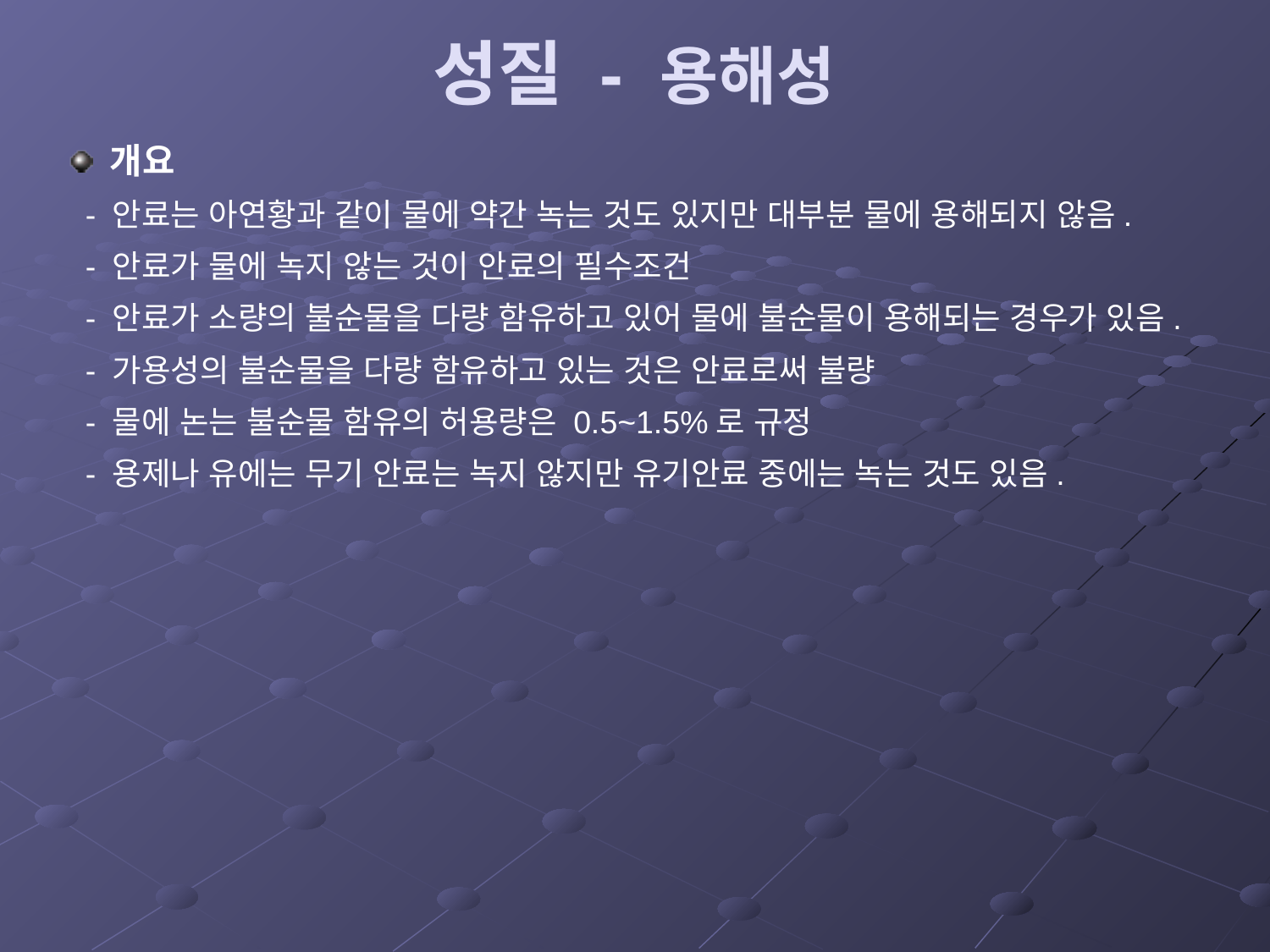

# 성질 - 용해성
개요
  - 안료는 아연황과 같이 물에 약간 녹는 것도 있지만 대부분 물에 용해되지 않음.
  - 안료가 물에 녹지 않는 것이 안료의 필수조건
  - 안료가 소량의 불순물을 다량 함유하고 있어 물에 불순물이 용해되는 경우가 있음.
  - 가용성의 불순물을 다량 함유하고 있는 것은 안료로써 불량
  - 물에 논는 불순물 함유의 허용량은 0.5~1.5%로 규정
  - 용제나 유에는 무기 안료는 녹지 않지만 유기안료 중에는 녹는 것도 있음.